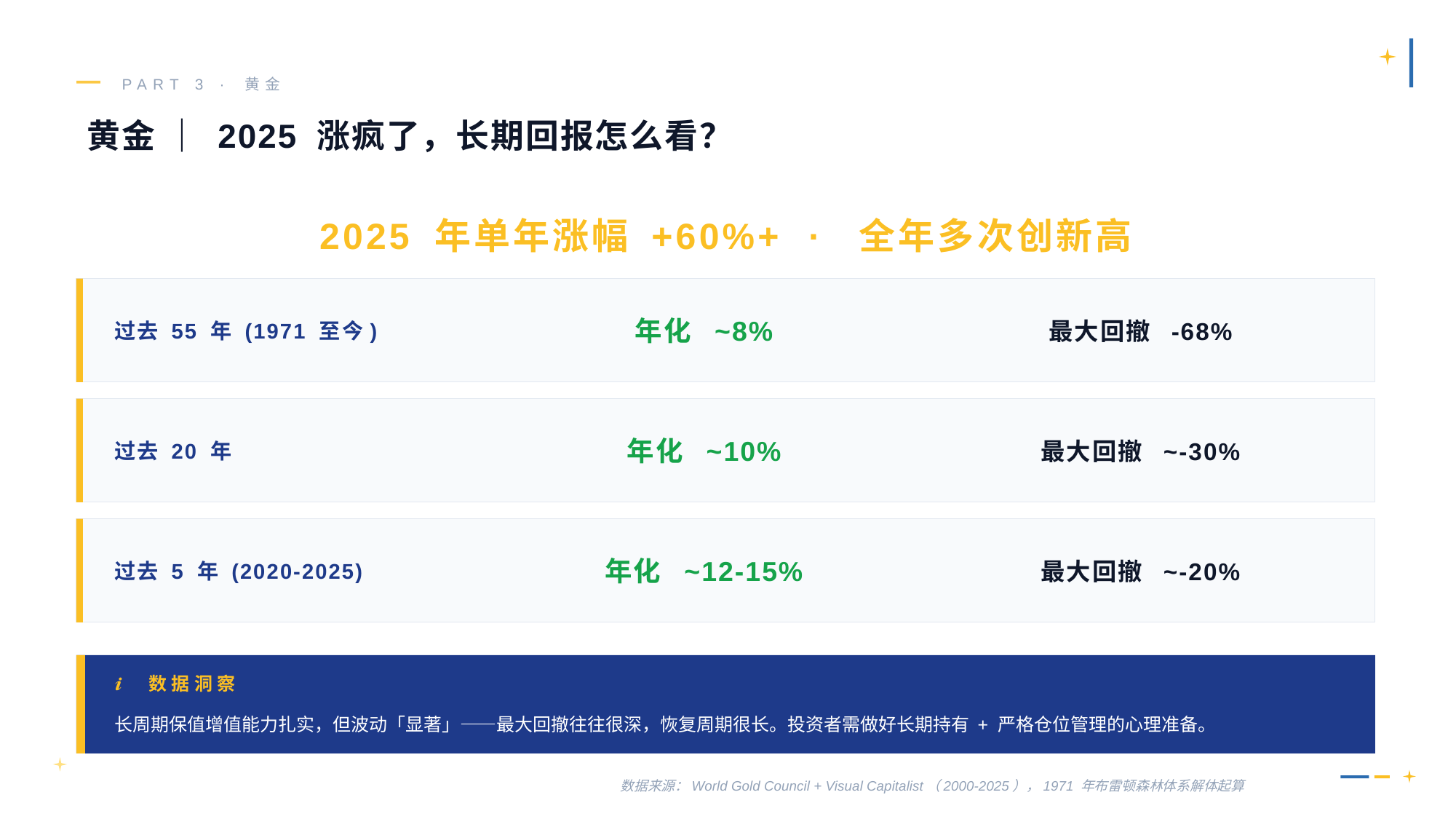

PART 3 · 黄金

黄金 ｜ 2025 涨疯了，长期回报怎么看？
2025 年单年涨幅 +60%+  ·  全年多次创新高

过去 55 年 (1971 至今)
年化  ~8%
最大回撤  -68%

过去 20 年
年化  ~10%
最大回撤  ~-30%

过去 5 年 (2020-2025)
年化  ~12-15%
最大回撤  ~-20%

ℹ️  数据洞察
长周期保值增值能力扎实，但波动「显著」——最大回撤往往很深，恢复周期很长。投资者需做好长期持有 + 严格仓位管理的心理准备。

数据来源：World Gold Council + Visual Capitalist（2000-2025），1971 年布雷顿森林体系解体起算